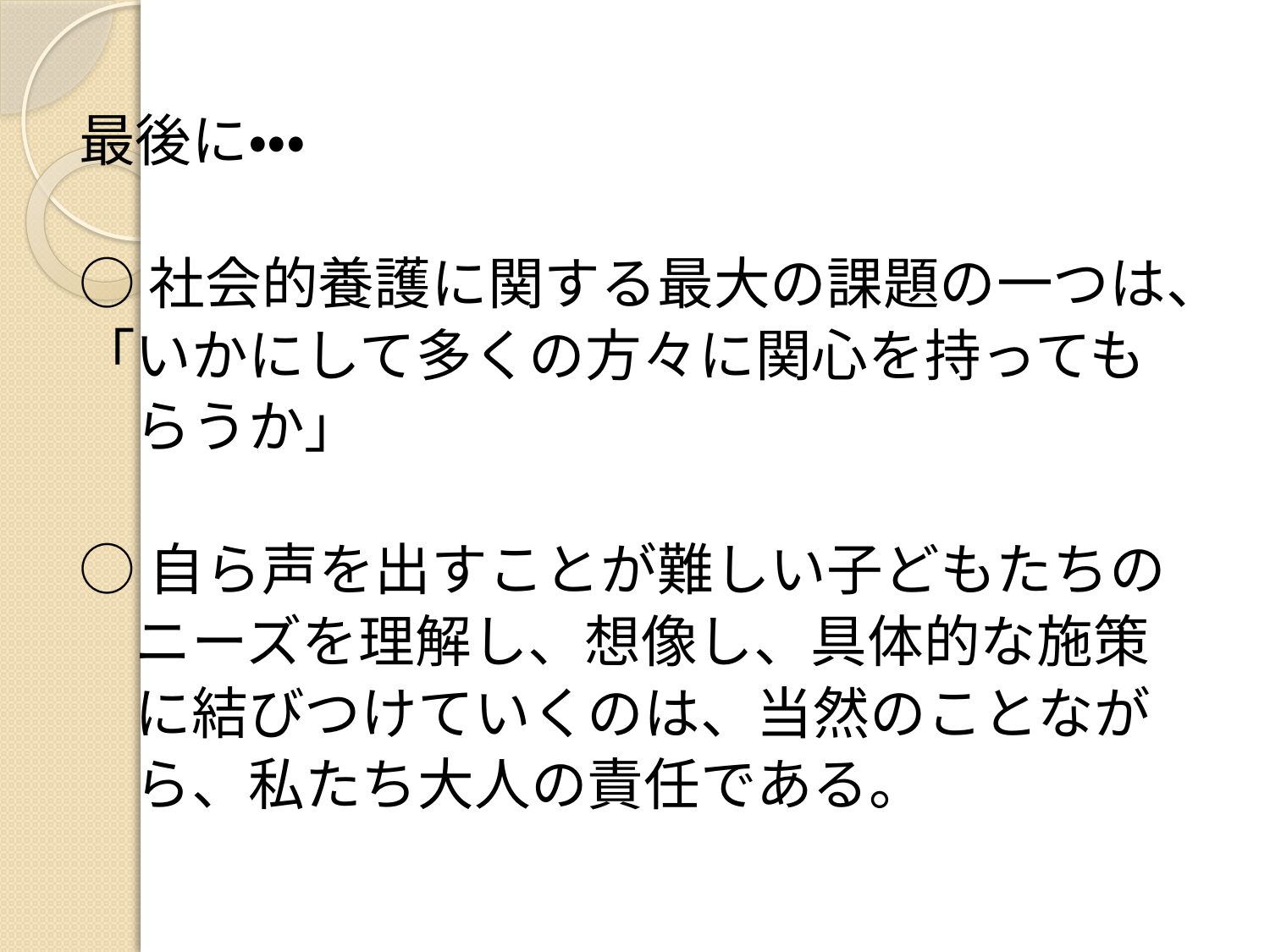

最後に・・・

○社会的養護に関する最大の課題の一つは、
「いかにして多くの方々に関心を持っても
　らうか」

○自ら声を出すことが難しい子どもたちの
　ニーズを理解し、想像し、具体的な施策
　に結びつけていくのは、当然のことなが
　ら、私たち大人の責任である。